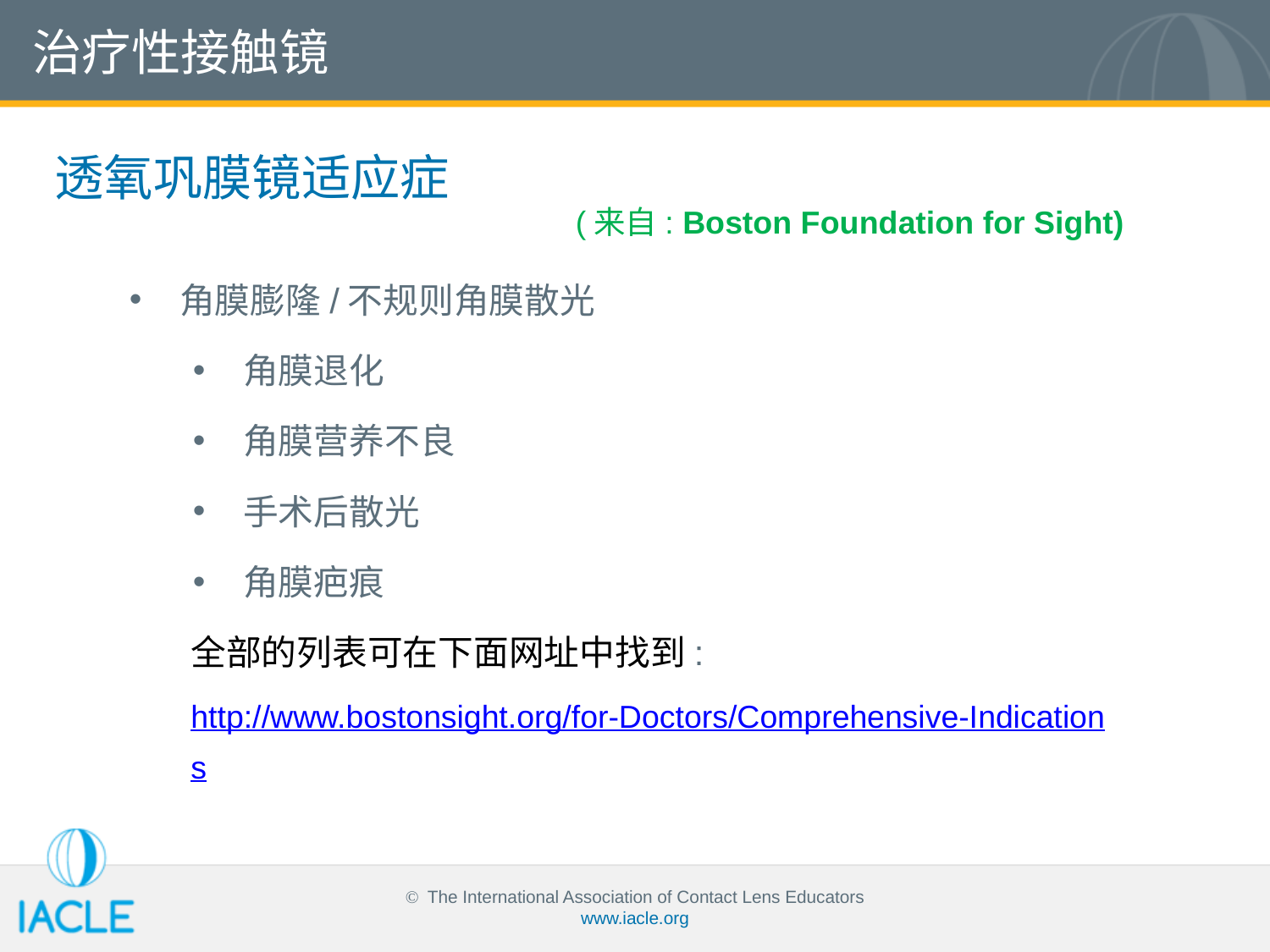

治疗性接触镜
透氧巩膜镜适应症
(来自: Boston Foundation for Sight)
角膜膨隆/不规则角膜散光
角膜退化
角膜营养不良
手术后散光
角膜疤痕
全部的列表可在下面网址中找到:
http://www.bostonsight.org/for-Doctors/Comprehensive-Indications